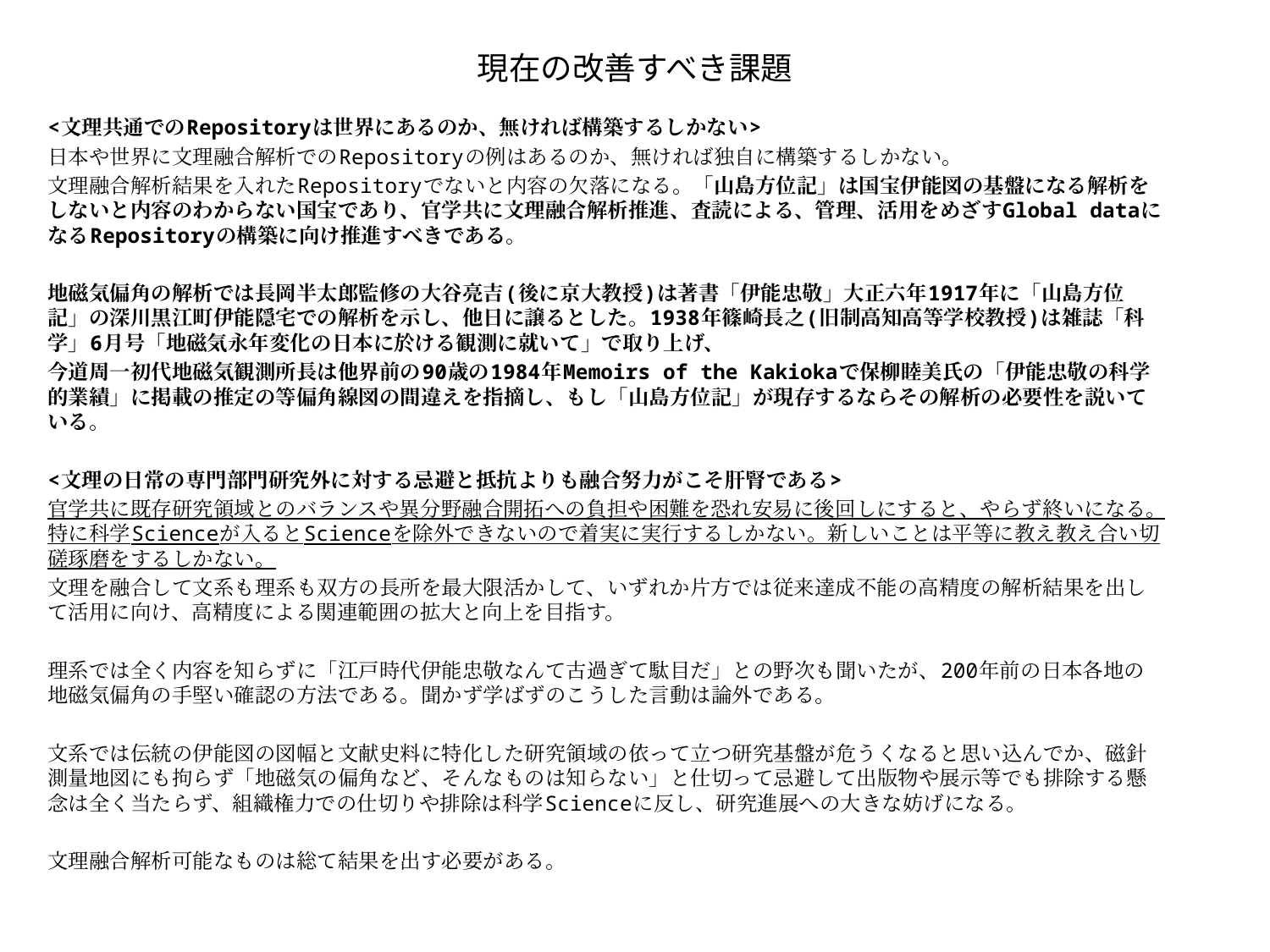

# 現在の改善すべき課題

<文理共通でのRepositoryは世界にあるのか、無ければ構築するしかない>
日本や世界に文理融合解析でのRepositoryの例はあるのか、無ければ独自に構築するしかない。
文理融合解析結果を入れたRepositoryでないと内容の欠落になる。「山島方位記」は国宝伊能図の基盤になる解析をしないと内容のわからない国宝であり、官学共に文理融合解析推進、査読による、管理、活用をめざすGlobal dataになるRepositoryの構築に向け推進すべきである。

地磁気偏角の解析では長岡半太郎監修の大谷亮吉(後に京大教授)は著書「伊能忠敬」大正六年1917年に「山島方位記」の深川黒江町伊能隠宅での解析を示し、他日に譲るとした。1938年篠崎長之(旧制高知高等学校教授)は雑誌「科学」6月号「地磁気永年変化の日本に於ける観測に就いて」で取り上げ、
今道周一初代地磁気観測所長は他界前の90歳の1984年Memoirs of the Kakiokaで保柳睦美氏の「伊能忠敬の科学的業績」に掲載の推定の等偏角線図の間違えを指摘し、もし「山島方位記」が現存するならその解析の必要性を説いている。

<文理の日常の専門部門研究外に対する忌避と抵抗よりも融合努力がこそ肝腎である>
官学共に既存研究領域とのバランスや異分野融合開拓への負担や困難を恐れ安易に後回しにすると、やらず終いになる。特に科学Scienceが入るとScienceを除外できないので着実に実行するしかない。新しいことは平等に教え教え合い切磋琢磨をするしかない。
文理を融合して文系も理系も双方の長所を最大限活かして、いずれか片方では従来達成不能の高精度の解析結果を出して活用に向け、高精度による関連範囲の拡大と向上を目指す。

理系では全く内容を知らずに「江戸時代伊能忠敬なんて古過ぎて駄目だ」との野次も聞いたが、200年前の日本各地の地磁気偏角の手堅い確認の方法である。聞かず学ばずのこうした言動は論外である。

文系では伝統の伊能図の図幅と文献史料に特化した研究領域の依って立つ研究基盤が危うくなると思い込んでか、磁針測量地図にも拘らず「地磁気の偏角など、そんなものは知らない」と仕切って忌避して出版物や展示等でも排除する懸念は全く当たらず、組織権力での仕切りや排除は科学Scienceに反し、研究進展への大きな妨げになる。

文理融合解析可能なものは総て結果を出す必要がある。